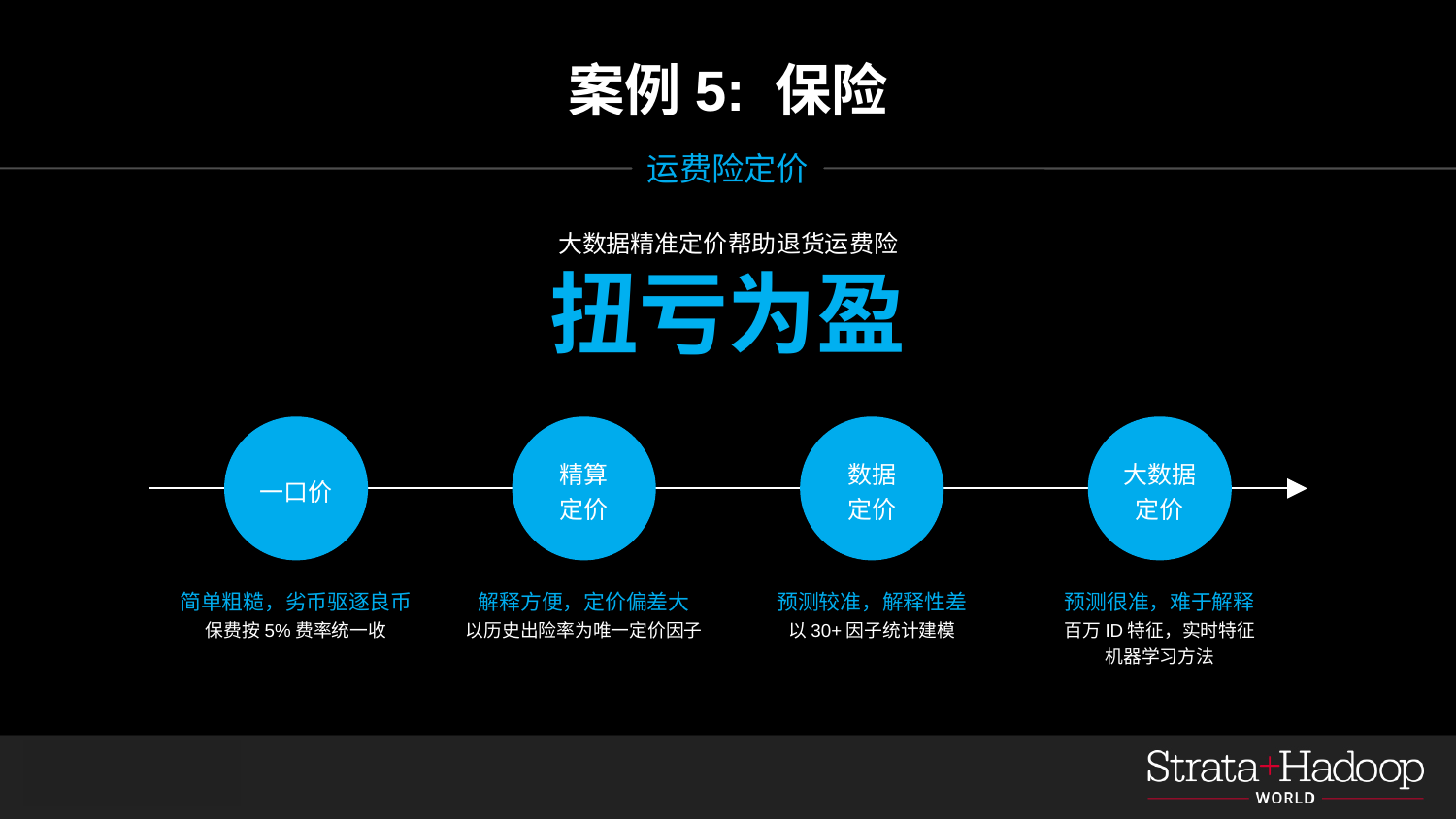

案例5: 保险
运费险定价

大数据精准定价帮助退货运费险
扭亏为盈

一口价

精算
定价

数据
定价

大数据
定价
简单粗糙，劣币驱逐良币
保费按5%费率统一收
解释方便，定价偏差大
以历史出险率为唯一定价因子
预测较准，解释性差
以30+因子统计建模
预测很准，难于解释
百万ID特征，实时特征
机器学习方法